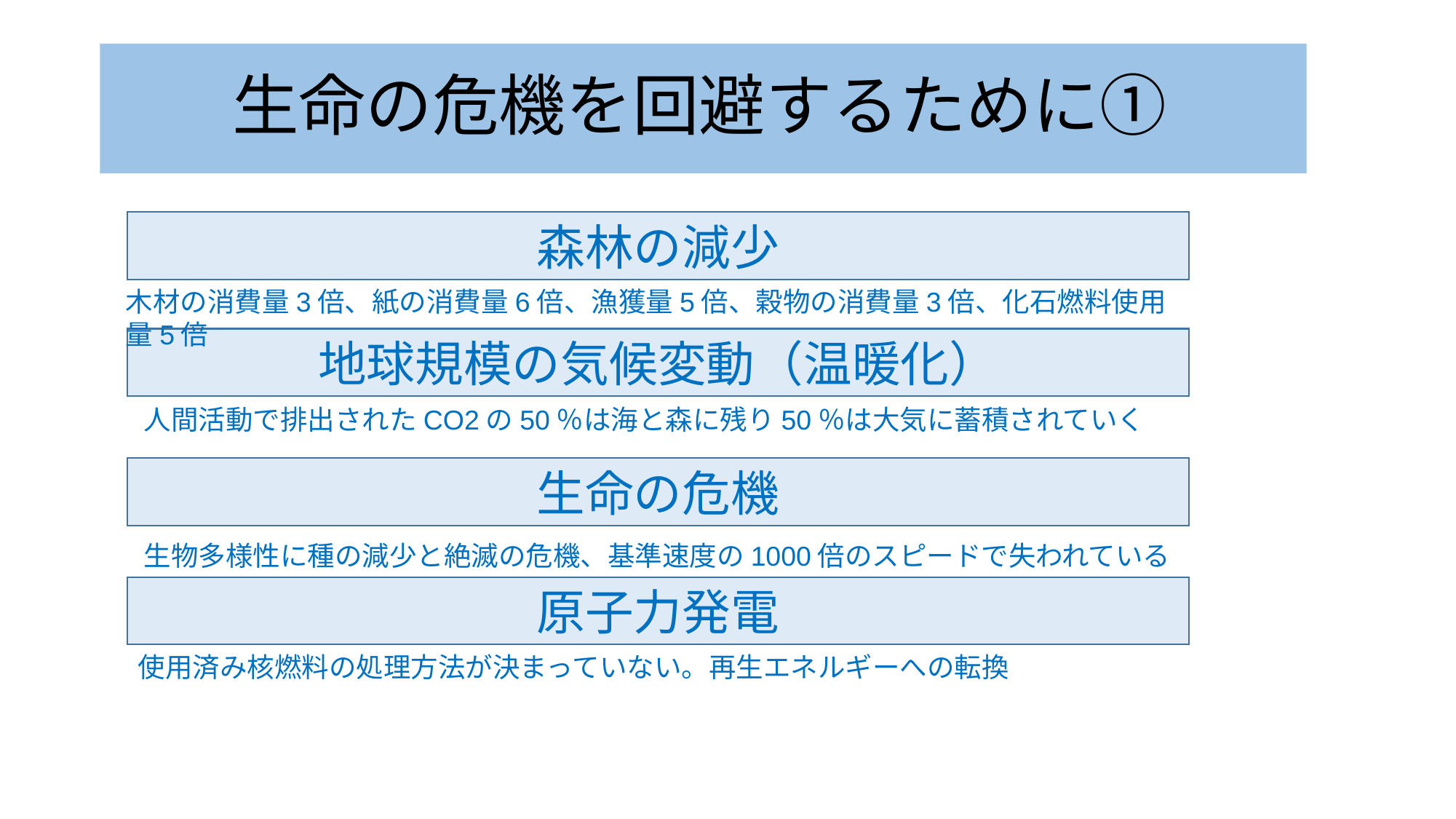

# 生命の危機を回避するために①
森林の減少
木材の消費量3倍、紙の消費量6倍、漁獲量5倍、穀物の消費量3倍、化石燃料使用量5倍
地球規模の気候変動（温暖化）
人間活動で排出されたCO2の50％は海と森に残り50％は大気に蓄積されていく
生命の危機
生物多様性に種の減少と絶滅の危機、基準速度の1000倍のスピードで失われている
原子力発電
使用済み核燃料の処理方法が決まっていない。再生エネルギーへの転換